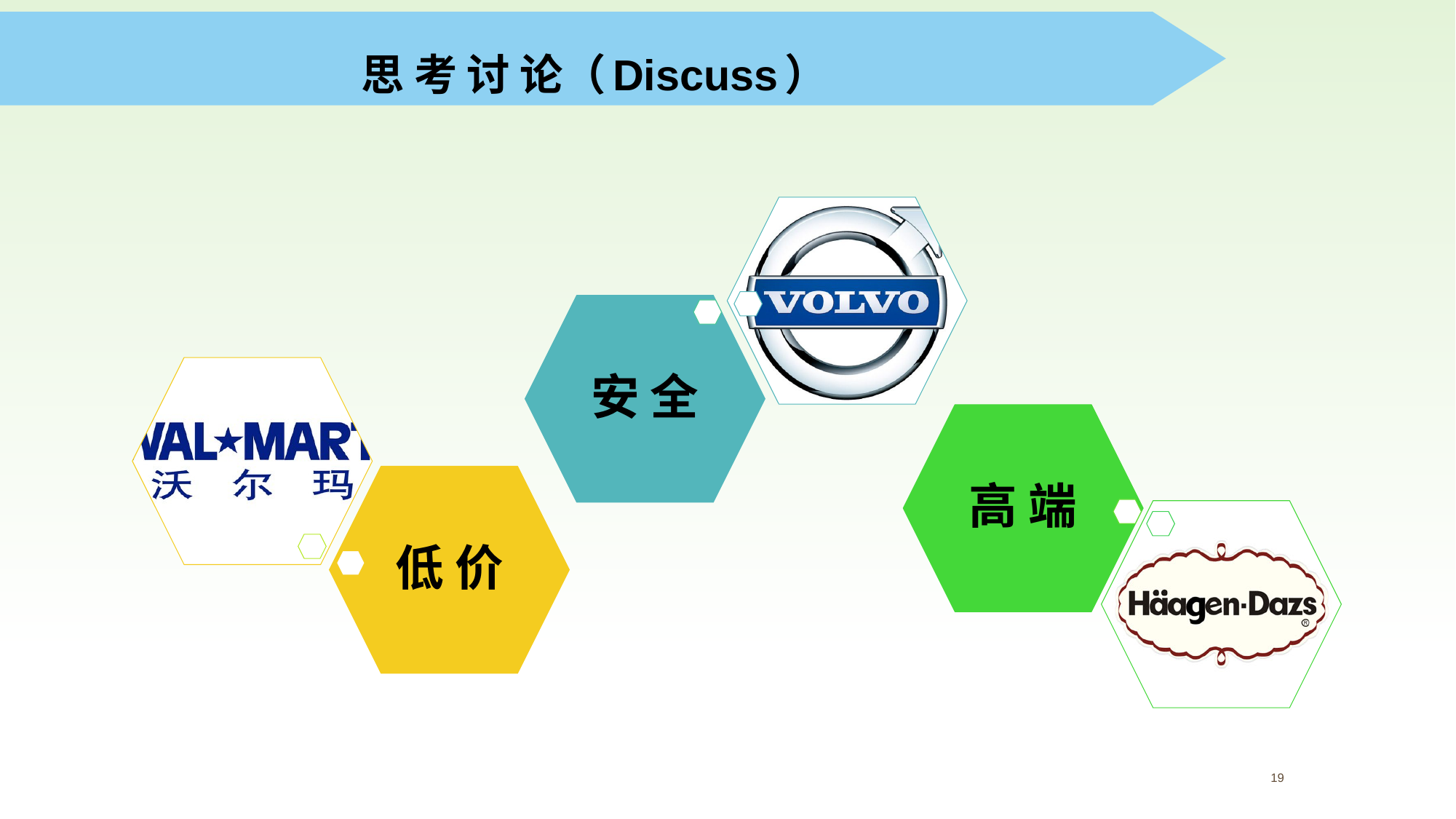

思 考 讨 论（Discuss）
低 价
高 端
安 全
19